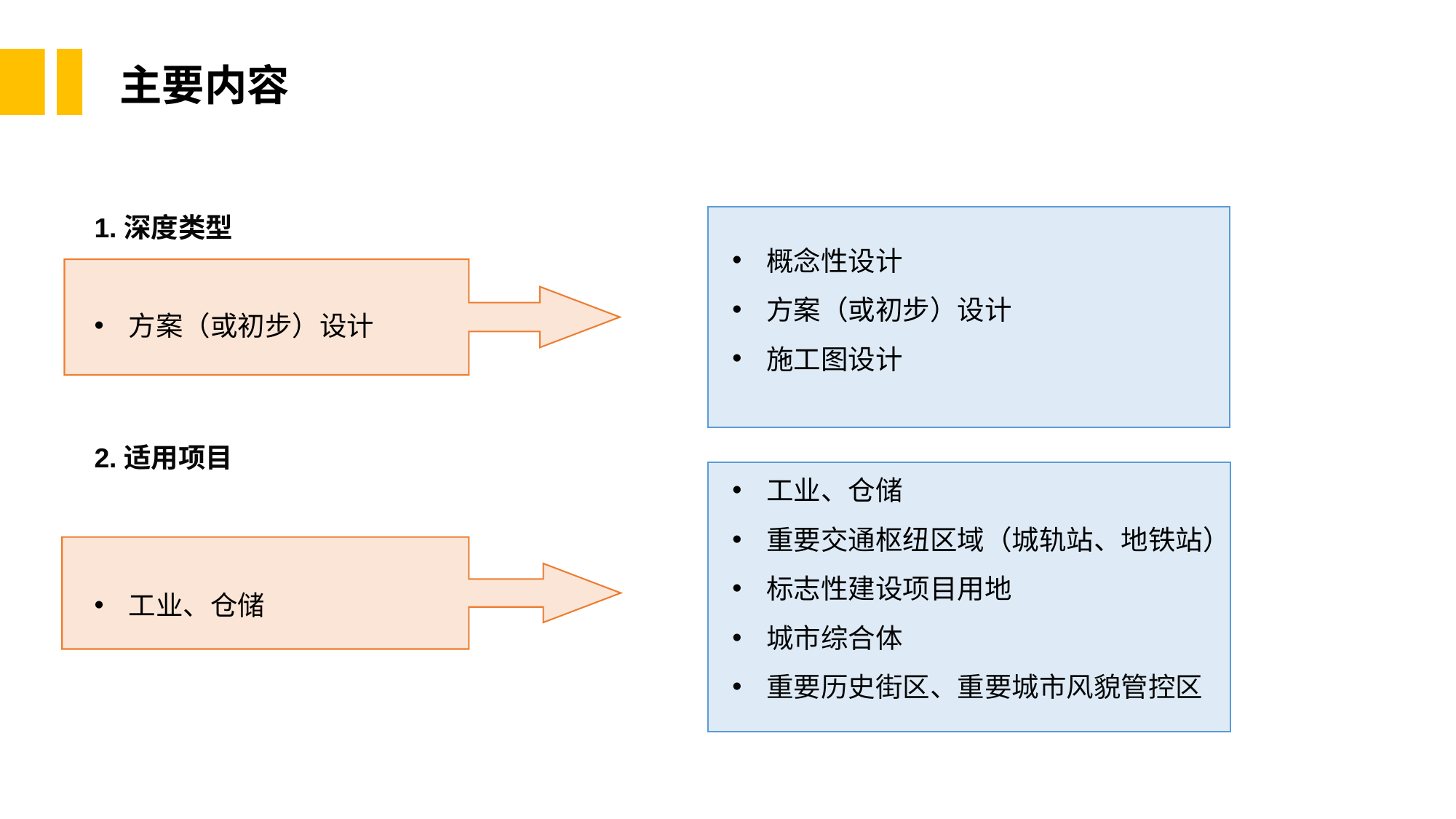

主要内容
1.深度类型

方案（或初步）设计

概念性设计
方案（或初步）设计
施工图设计

2.适用项目

工业、仓储

工业、仓储
重要交通枢纽区域（城轨站、地铁站）
标志性建设项目用地
城市综合体
重要历史街区、重要城市风貌管控区